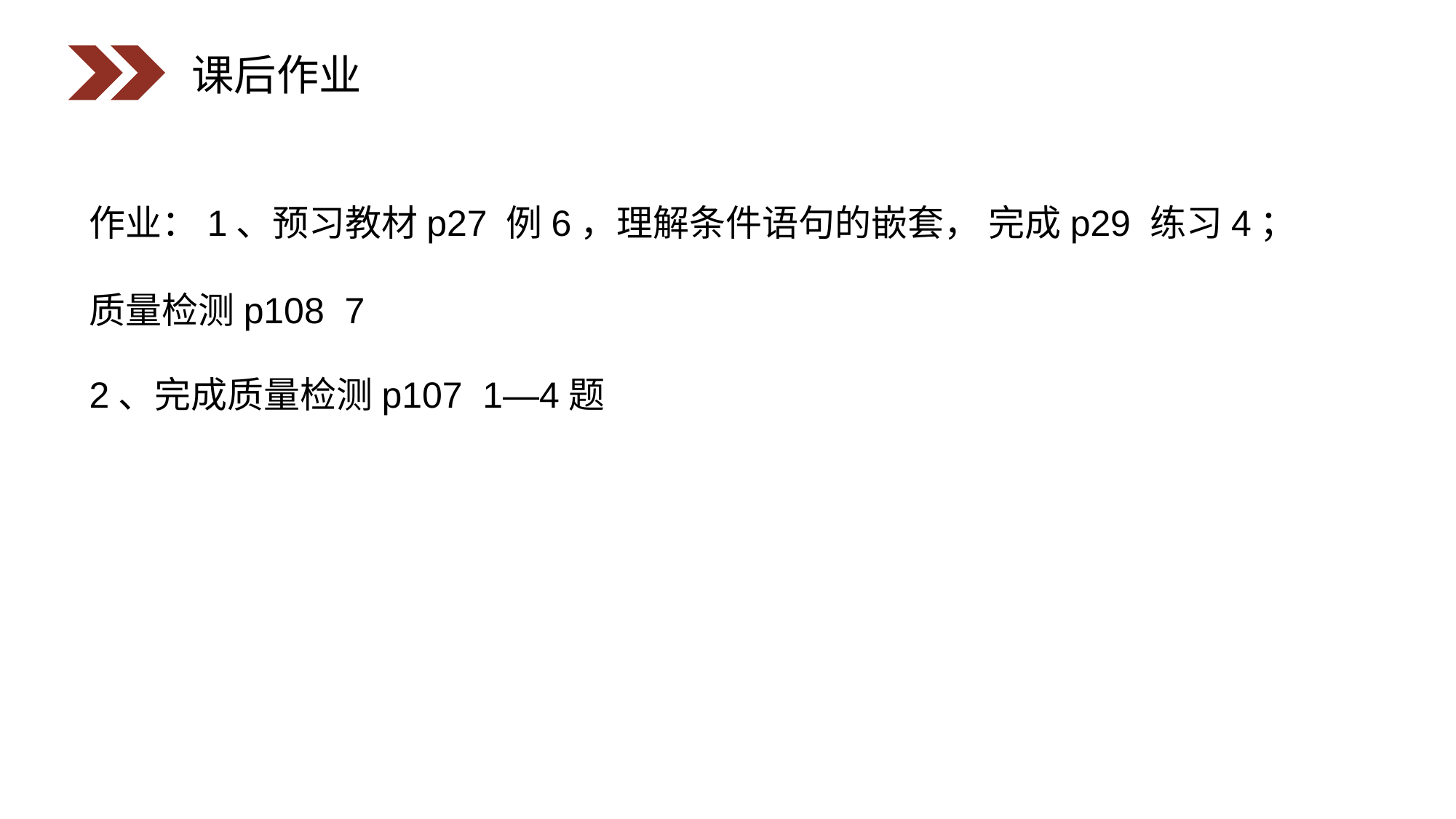

课后作业
作业：1、预习教材p27 例6，理解条件语句的嵌套， 完成p29 练习4；质量检测p108  7
2、完成质量检测p107  1—4题